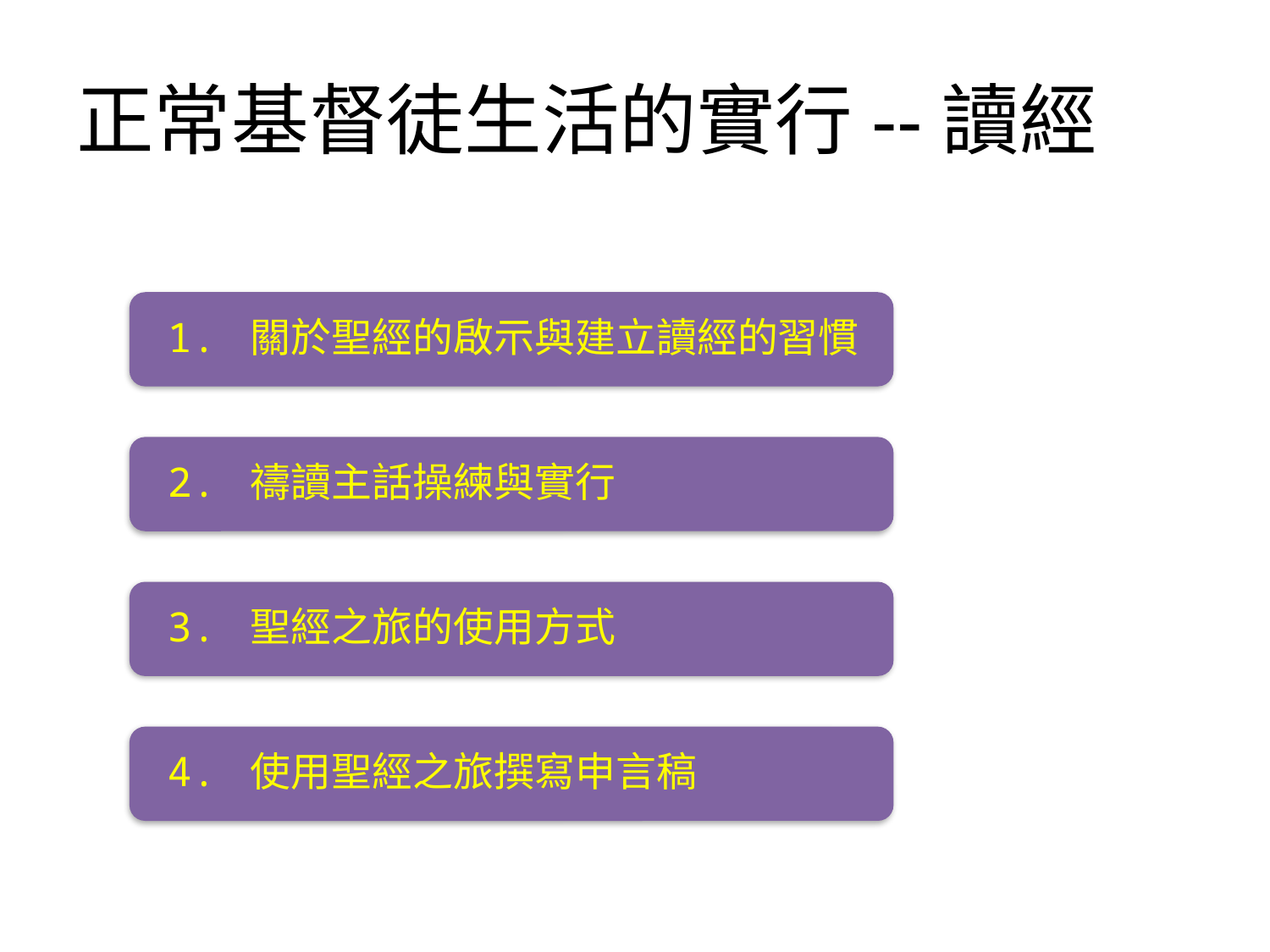

# 正常基督徒生活的實行--讀經
1. 關於聖經的啟示與建立讀經的習慣
2. 禱讀主話操練與實行
3. 聖經之旅的使用方式
4. 使用聖經之旅撰寫申言稿